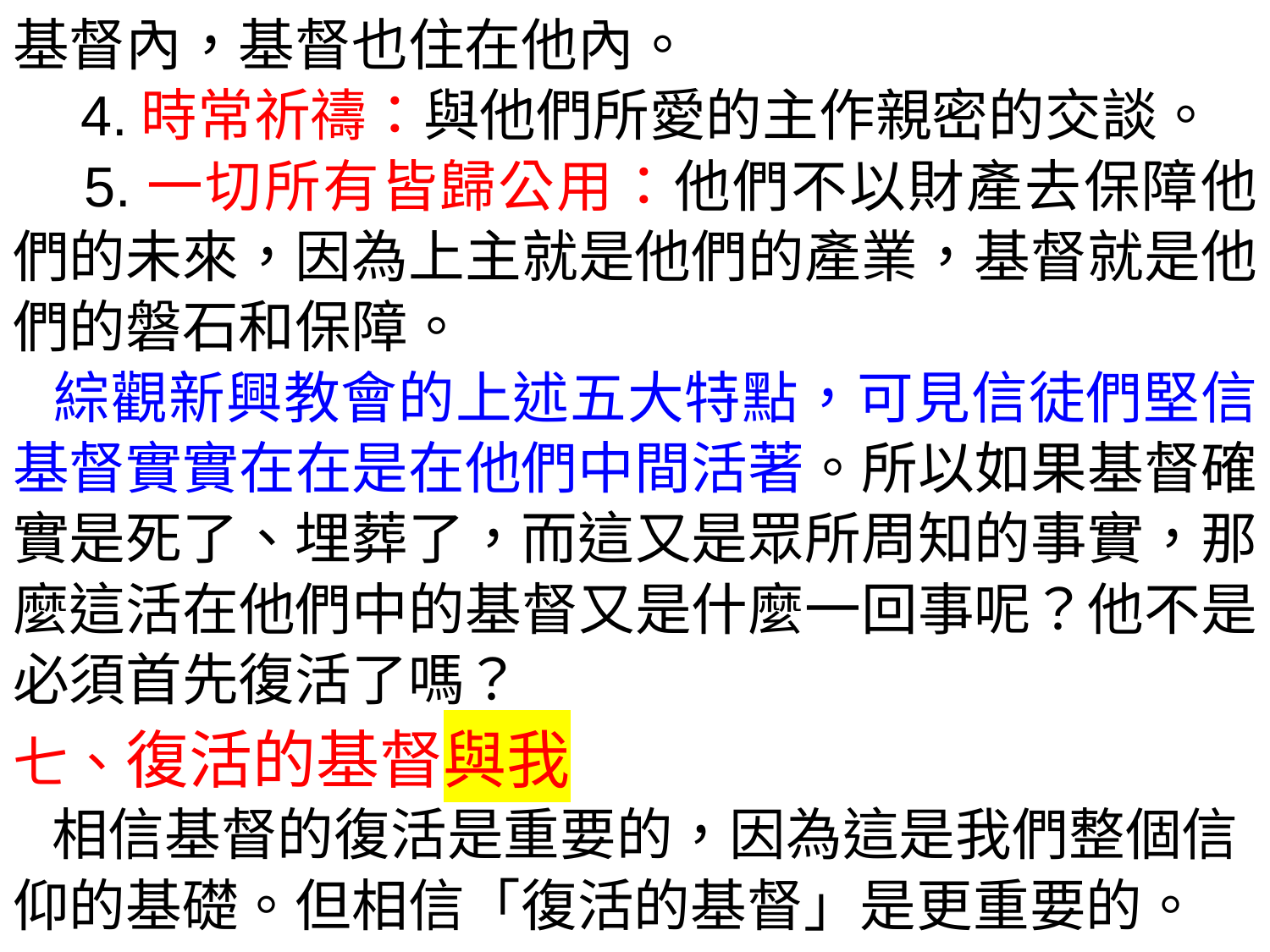

基督內，基督也住在他內。
  4.時常祈禱：與他們所愛的主作親密的交談。
  5.一切所有皆歸公用：他們不以財產去保障他們的未來，因為上主就是他們的產業，基督就是他們的磐石和保障。
  綜觀新興教會的上述五大特點，可見信徒們堅信基督實實在在是在他們中間活著。所以如果基督確實是死了、埋葬了，而這又是眾所周知的事實，那麼這活在他們中的基督又是什麼一回事呢？他不是必須首先復活了嗎？
七、復活的基督與我
  相信基督的復活是重要的，因為這是我們整個信仰的基礎。但相信「復活的基督」是更重要的。